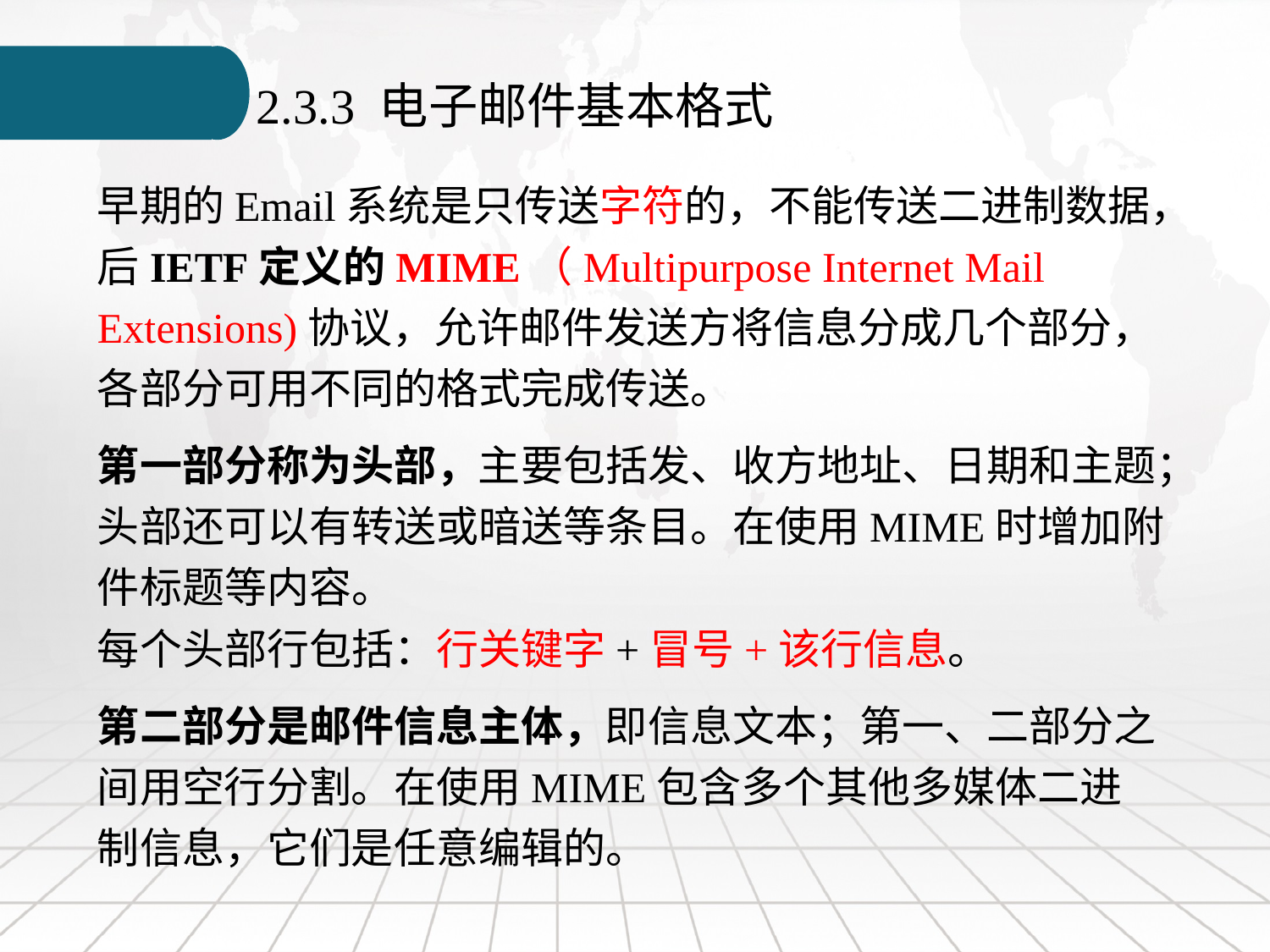

2.3.3 电子邮件基本格式
早期的Email系统是只传送字符的，不能传送二进制数据，后IETF定义的MIME（Multipurpose Internet Mail Extensions)协议，允许邮件发送方将信息分成几个部分，各部分可用不同的格式完成传送。
第一部分称为头部，主要包括发、收方地址、日期和主题；头部还可以有转送或暗送等条目。在使用MIME时增加附件标题等内容。
每个头部行包括：行关键字+冒号+该行信息。
第二部分是邮件信息主体，即信息文本；第一、二部分之间用空行分割。在使用MIME包含多个其他多媒体二进制信息，它们是任意编辑的。